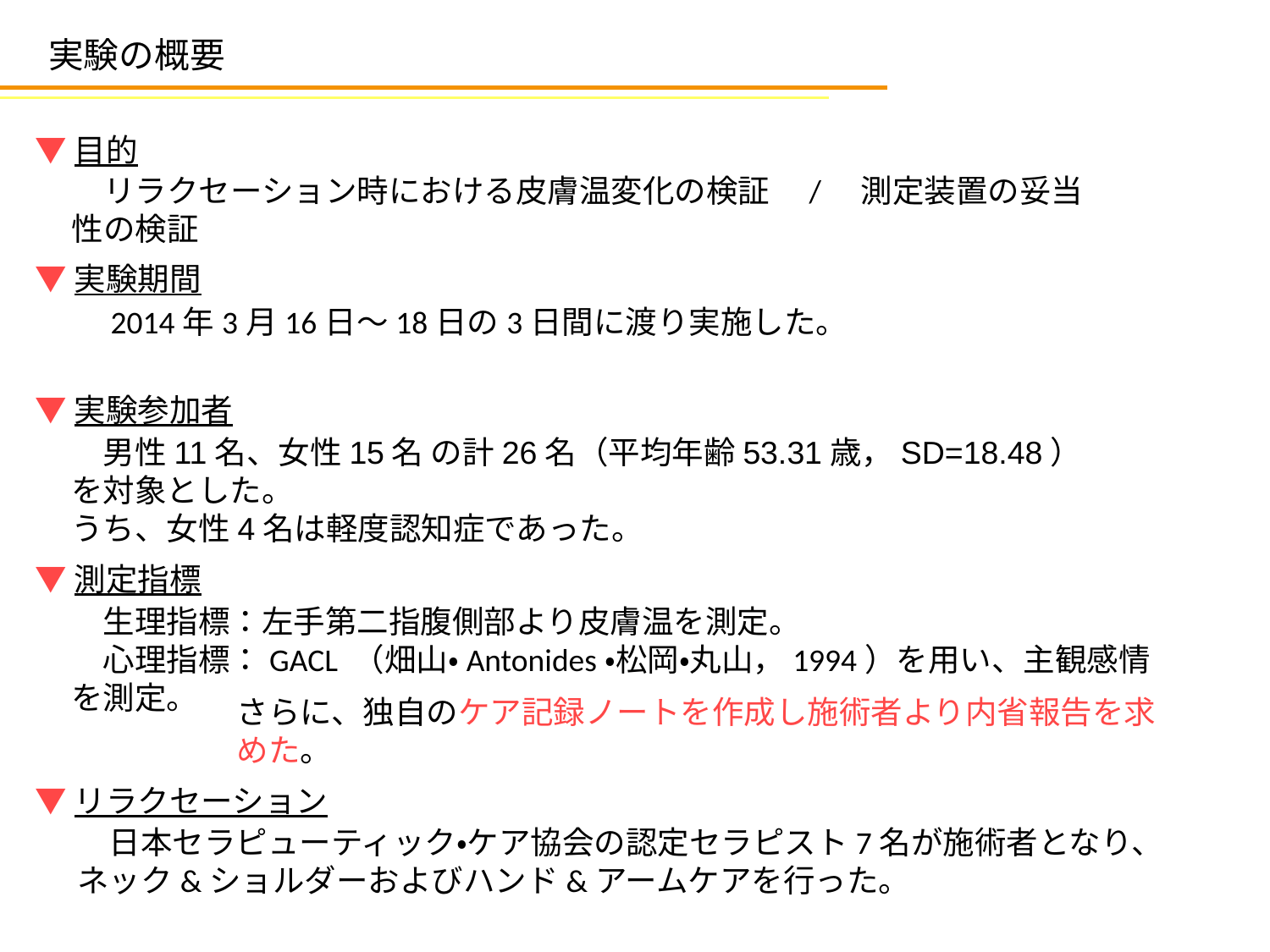

実験の概要
▼目的
　リラクセーション時における皮膚温変化の検証　/　測定装置の妥当性の検証
▼実験期間
　2014年3月16日～18日の3日間に渡り実施した。
▼実験参加者
　男性11名、女性15名 の計26名（平均年齢53.31歳，SD=18.48）を対象とした。
うち、女性4名は軽度認知症であった。
▼測定指標
　生理指標：左手第二指腹側部より皮膚温を測定。
　心理指標：GACL （畑山・Antonides・松岡・丸山，1994）を用い、主観感情を測定。
さらに、独自のケア記録ノートを作成し施術者より内省報告を求めた。
▼リラクセーション
　日本セラピューティック・ケア協会の認定セラピスト7名が施術者となり、ネック&ショルダーおよびハンド&アームケアを行った。